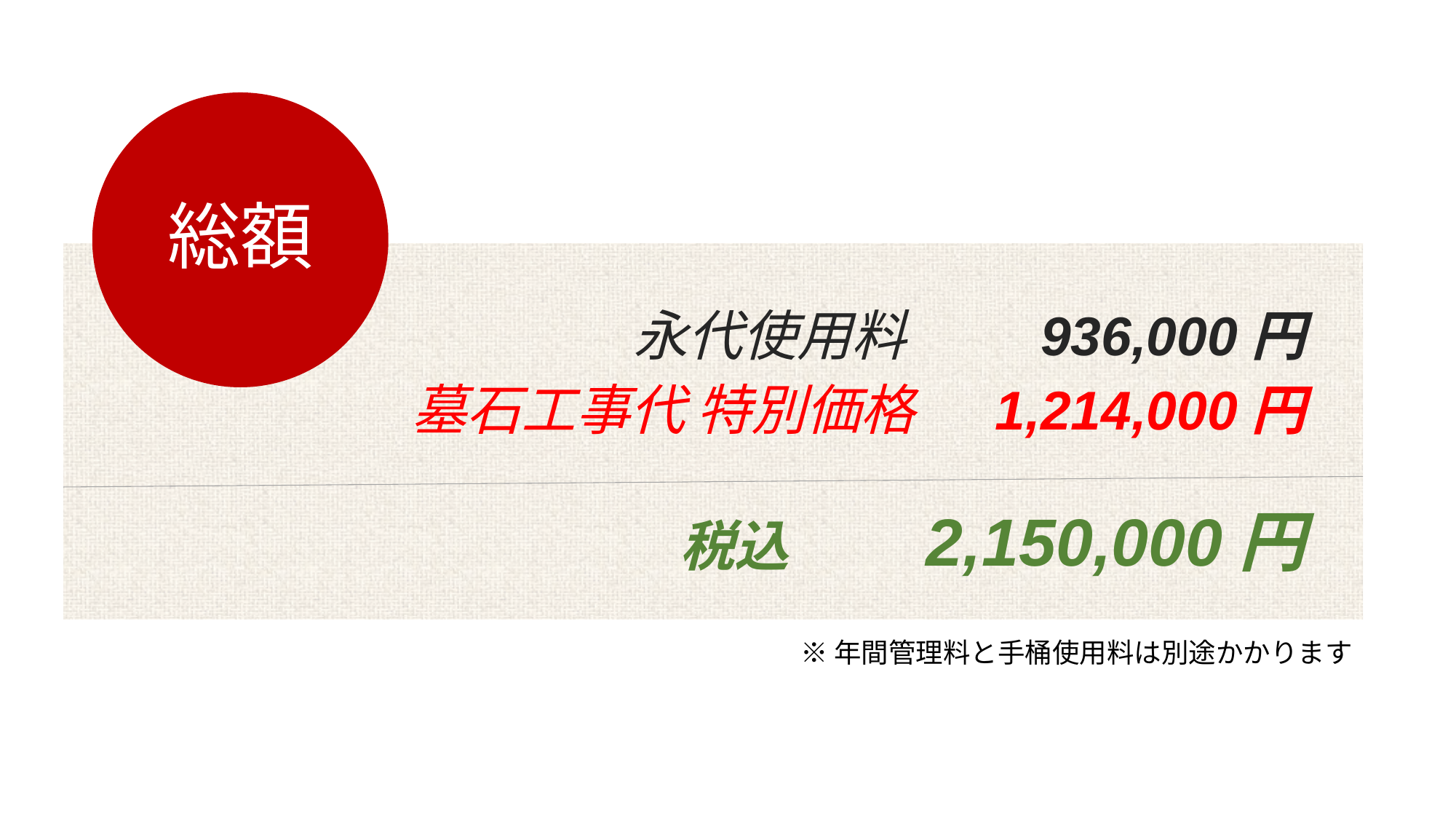

総額

永代使用料 　　936,000円
墓石工事代 特別価格 　1,214,000円
税込　　2,150,000円
※年間管理料と手桶使用料は別途かかります